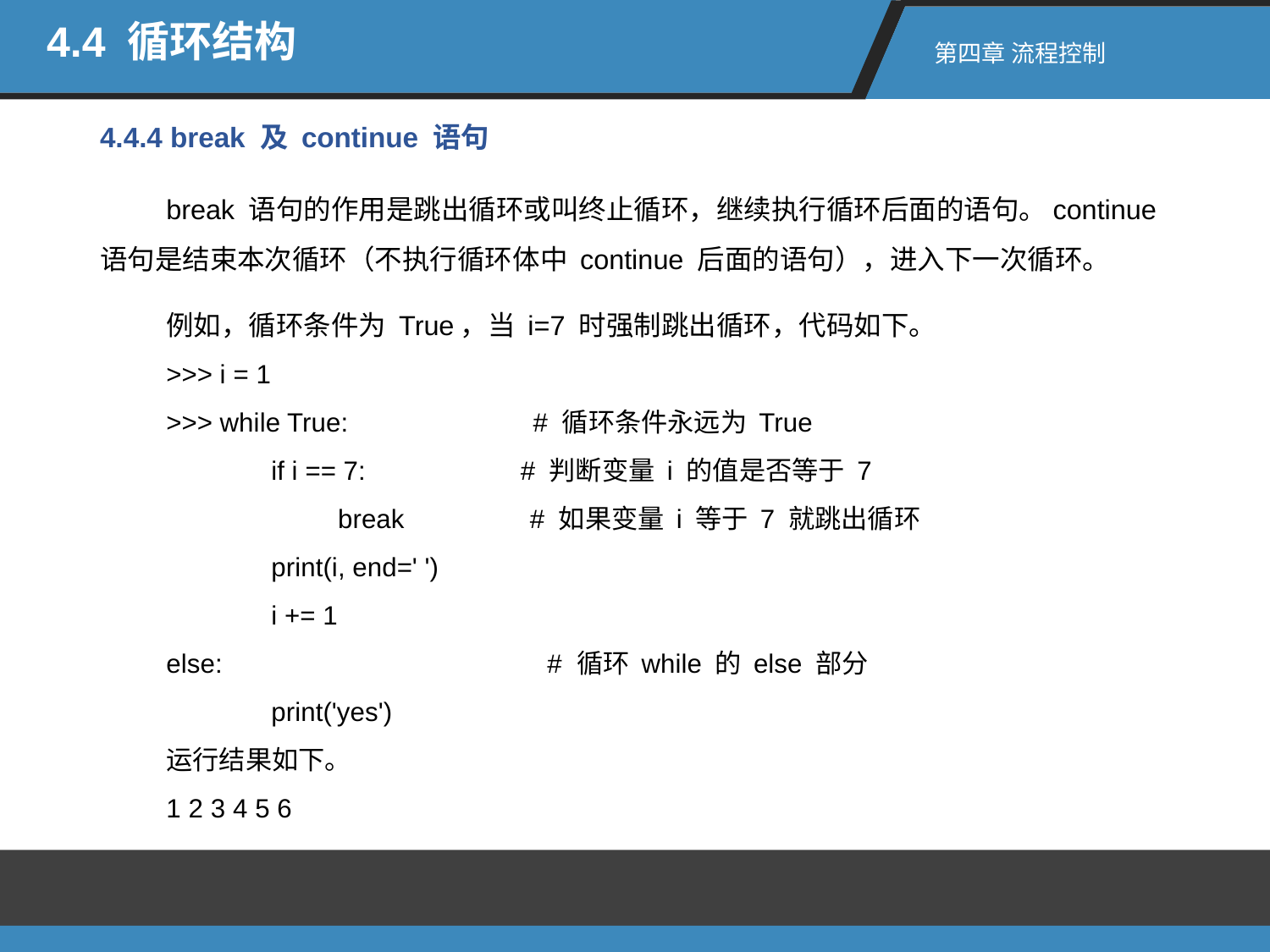

4.4 循环结构
第四章 流程控制
4.4.4 break 及 continue 语句
break 语句的作用是跳出循环或叫终止循环，继续执行循环后面的语句。continue 语句是结束本次循环（不执行循环体中 continue 后面的语句），进入下一次循环。
例如，循环条件为 True，当 i=7 时强制跳出循环，代码如下。
>>> i = 1
>>> while True:                         # 循环条件永远为 True
 	       if i == 7:                     # 判断变量 i 的值是否等于 7
 	                break                 # 如果变量 i 等于 7 就跳出循环
	       print(i, end=' ')
	       i += 1
else:                                            # 循环 while 的 else 部分
 	       print('yes')
运行结果如下。
1 2 3 4 5 6